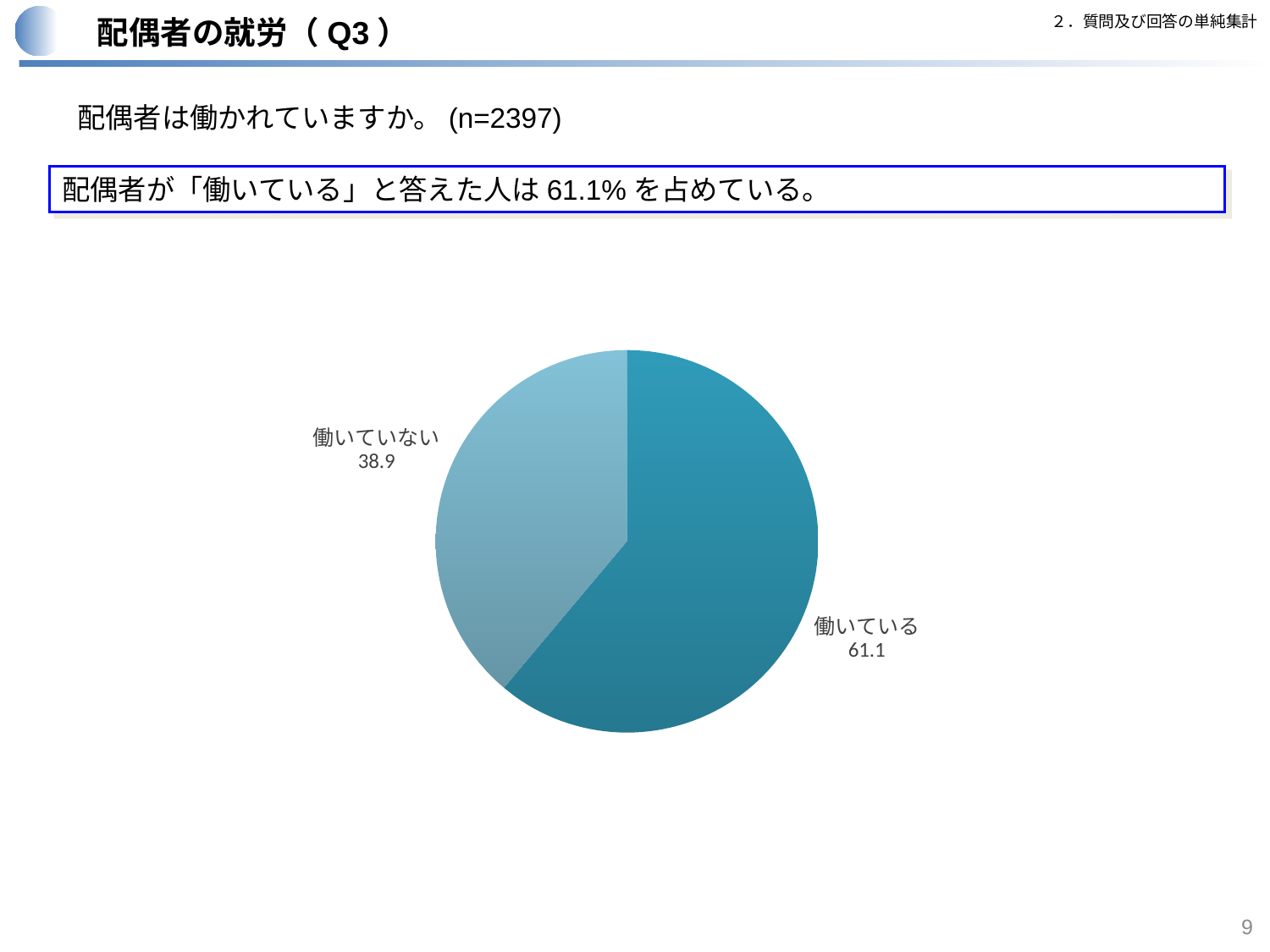

２．質問及び回答の単純集計

配偶者の就労（Q3）

配偶者は働かれていますか。(n=2397)
配偶者が「働いている」と答えた人は61.1%を占めている。

### Chart

| Category |  |
|---|---|
| 働いている | 61.118064246975386 |
| 働いていない | 38.881935753024614 |
9